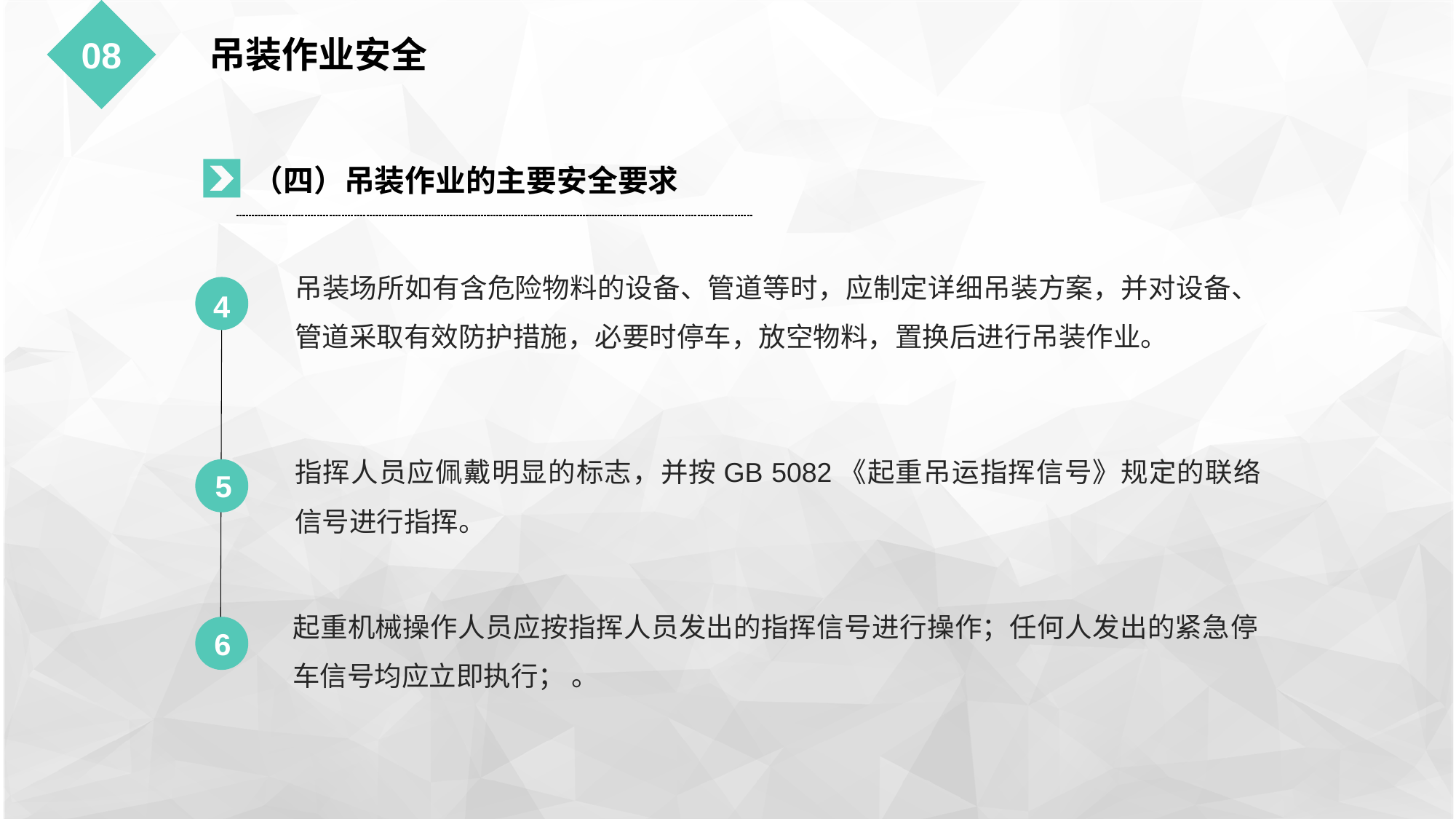

吊装作业安全
08
（四）吊装作业的主要安全要求

吊装场所如有含危险物料的设备、管道等时，应制定详细吊装方案，并对设备、管道采取有效防护措施，必要时停车，放空物料，置换后进行吊装作业。

4
指挥人员应佩戴明显的标志，并按GB 5082《起重吊运指挥信号》规定的联络信号进行指挥。

5
起重机械操作人员应按指挥人员发出的指挥信号进行操作；任何人发出的紧急停车信号均应立即执行； 。

6